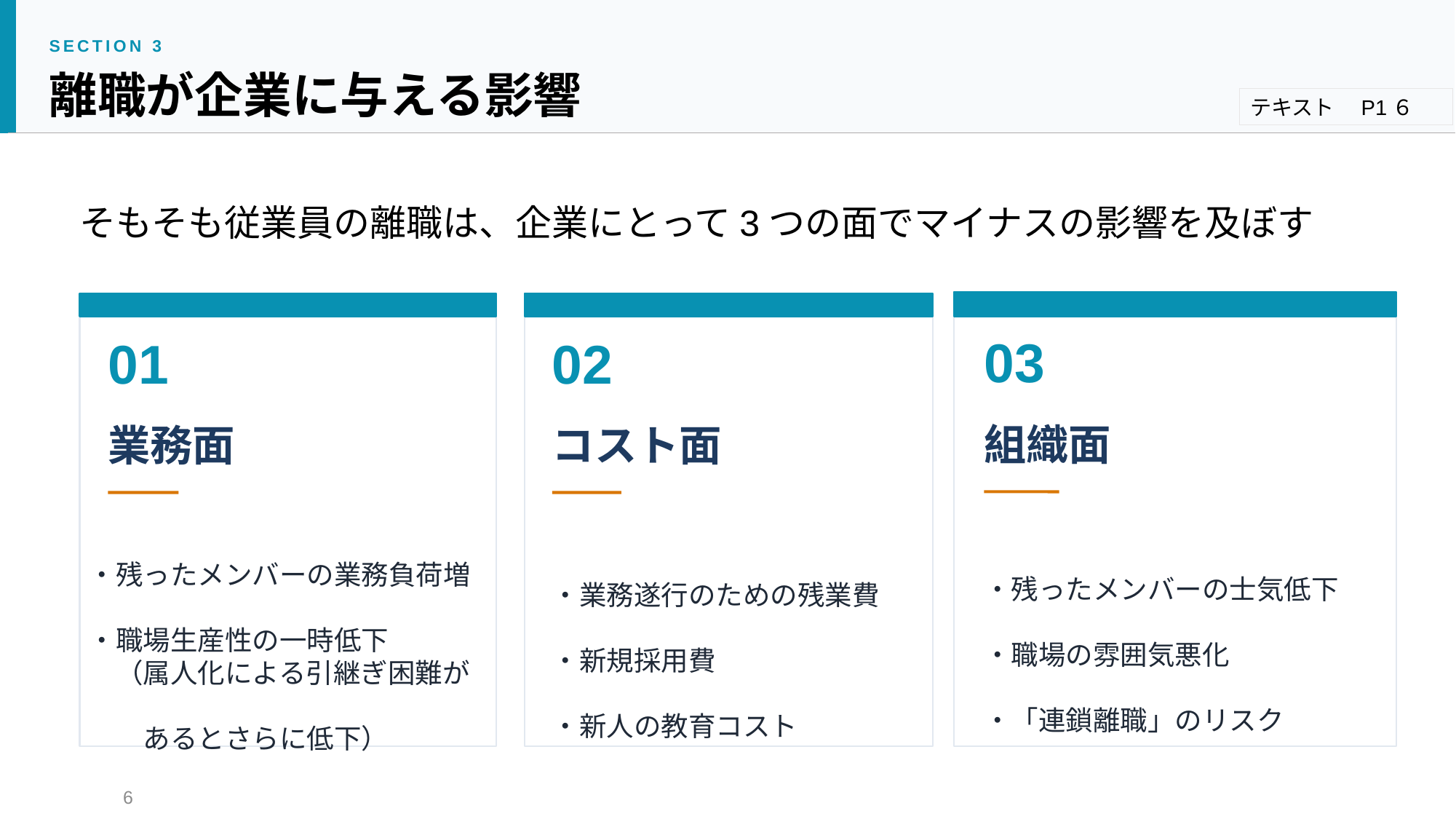

SECTION 3
離職が企業に与える影響
テキスト　P1６
そもそも従業員の離職は、企業にとって3つの面でマイナスの影響を及ぼす

03
組織面

・残ったメンバーの士気低下

・職場の雰囲気悪化

・「連鎖離職」のリスク

01
業務面

・残ったメンバーの業務負荷増

・職場生産性の一時低下
　（属人化による引継ぎ困難が
　　あるとさらに低下）

02
コスト面

・業務遂行のための残業費

・新規採用費

・新人の教育コスト
6